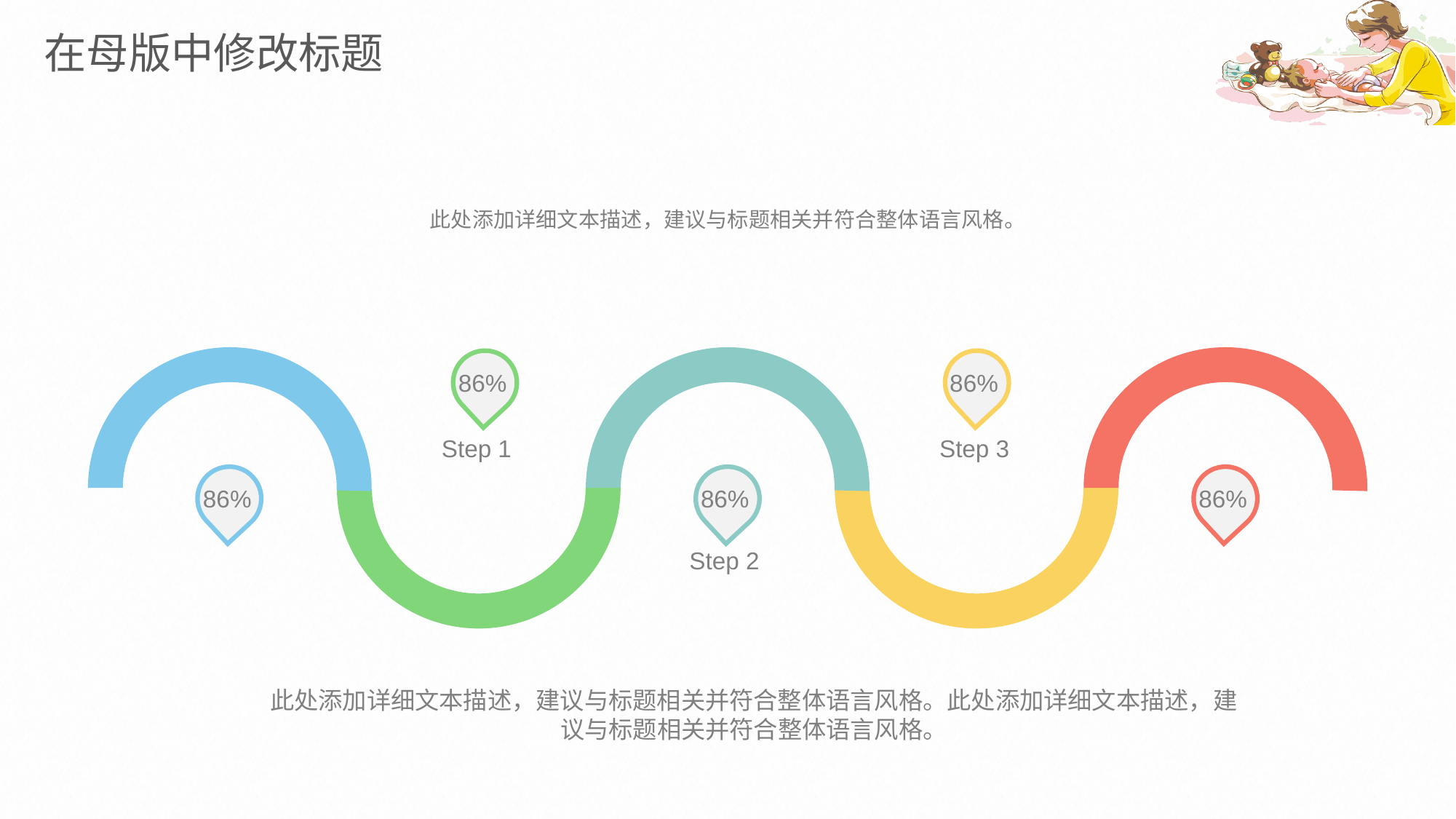

此处添加详细文本描述，建议与标题相关并符合整体语言风格。

86%

86%
Step 1
Step 3

86%

86%

86%
Step 2
此处添加详细文本描述，建议与标题相关并符合整体语言风格。此处添加详细文本描述，建议与标题相关并符合整体语言风格。